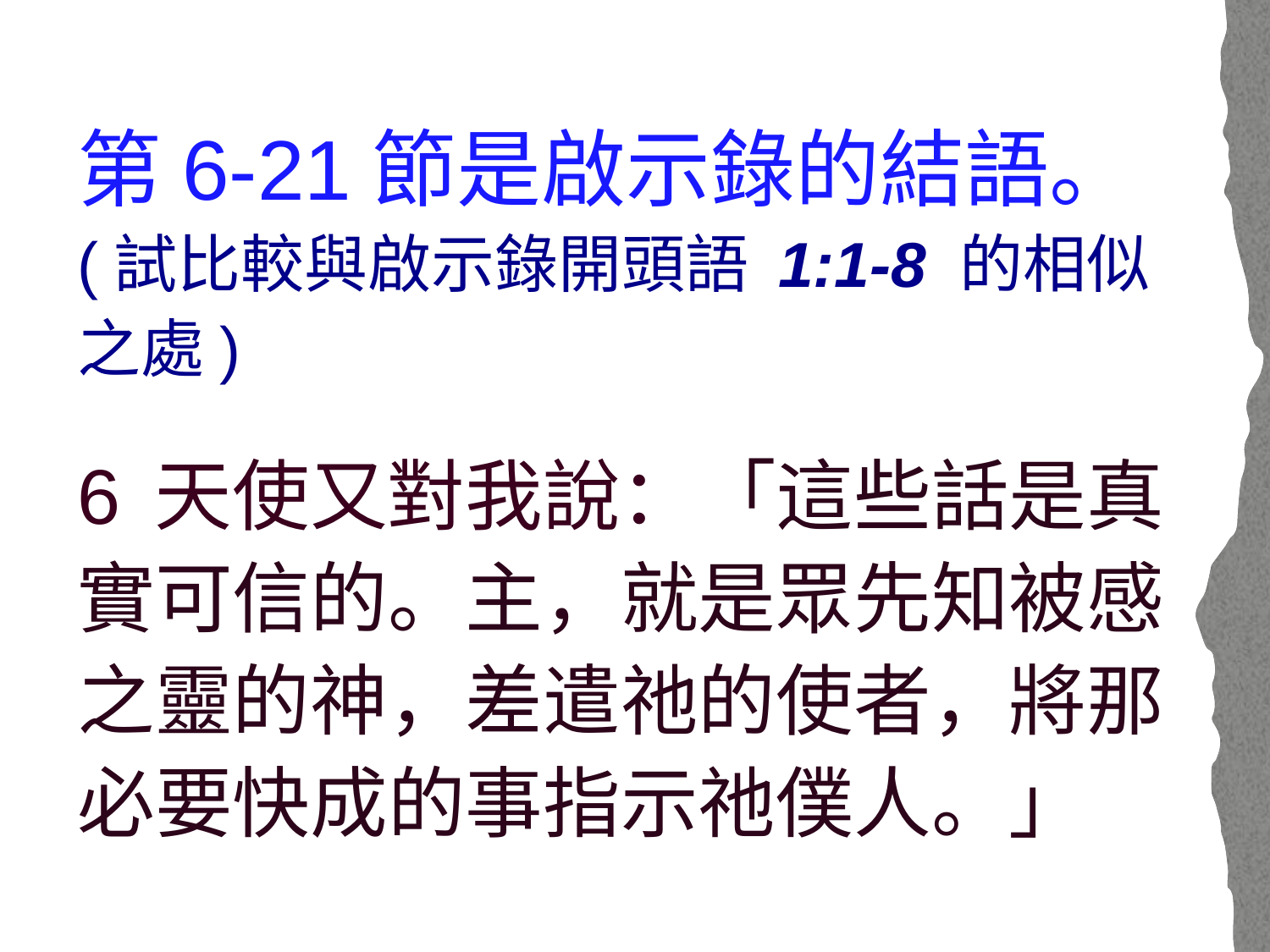

第6-21節是啟示錄的結語。(試比較與啟示錄開頭語 1:1-8 的相似之處)
6 天使又對我說：「這些話是真實可信的。主，就是眾先知被感之靈的神，差遣祂的使者，將那必要快成的事指示祂僕人。」